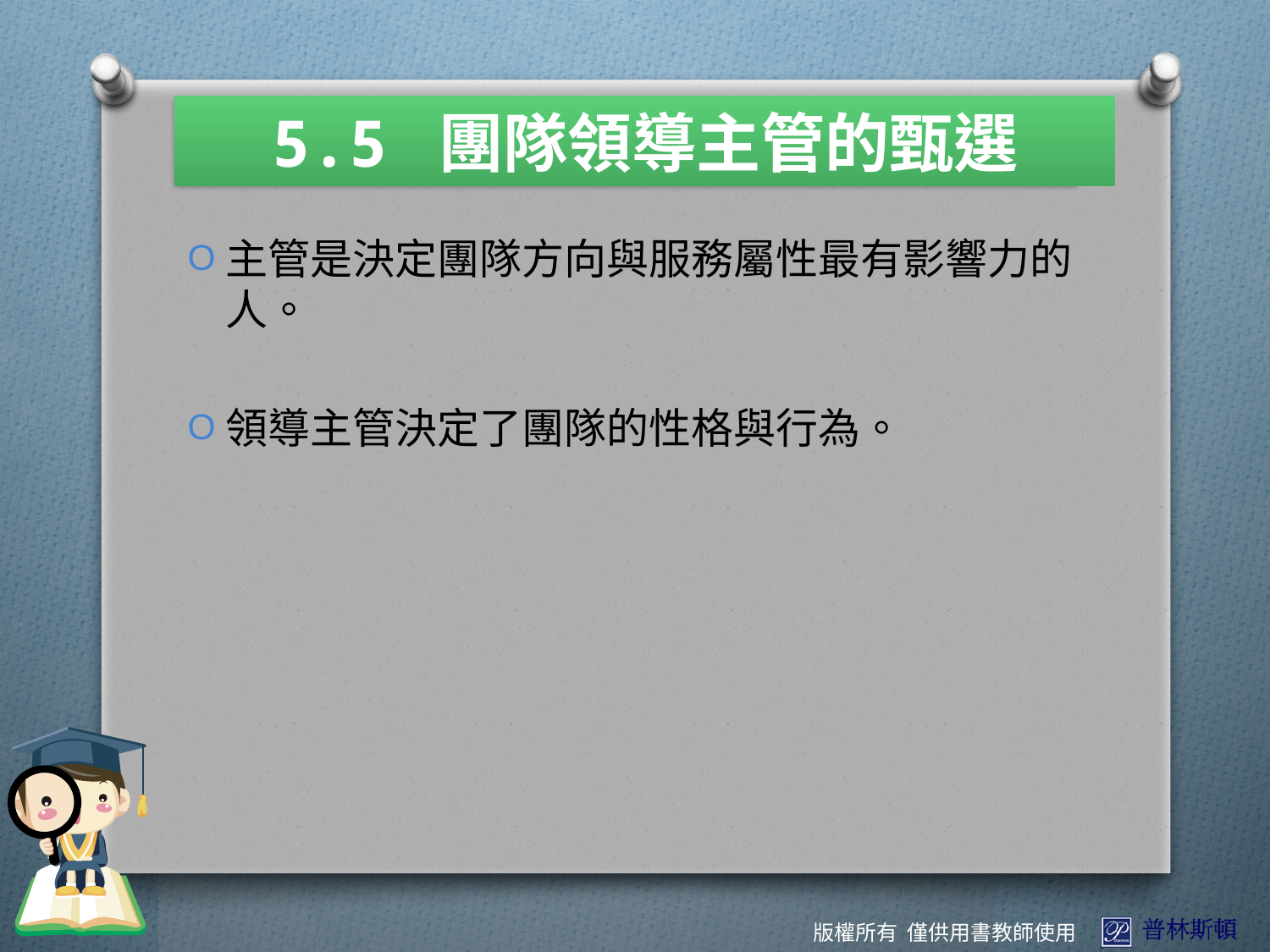

5.5 團隊領導主管的甄選
主管是決定團隊方向與服務屬性最有影響力的人。

領導主管決定了團隊的性格與行為。